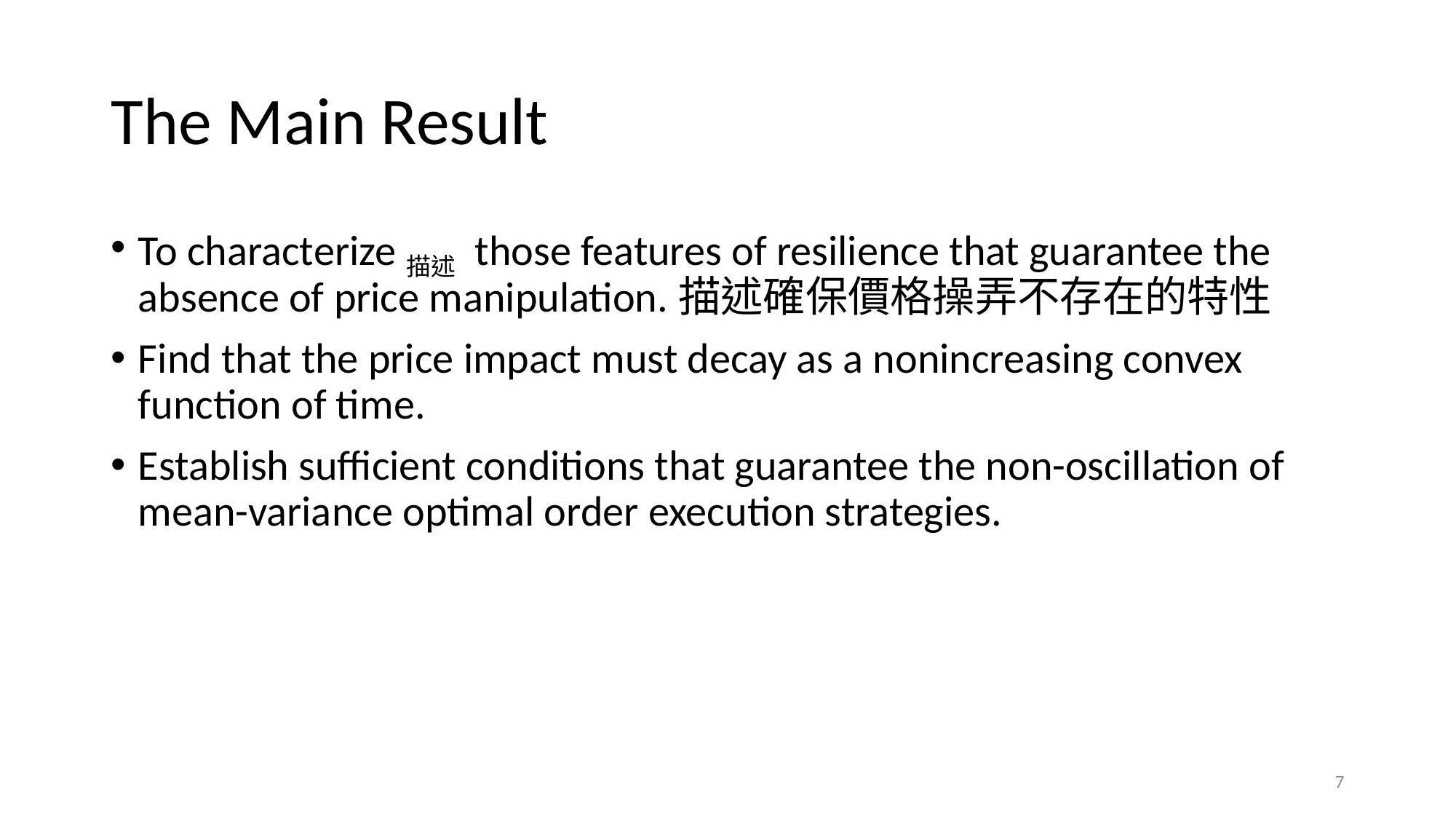

# The Main Result
To characterize描述 those features of resilience that guarantee the absence of price manipulation.描述確保價格操弄不存在的特性
Find that the price impact must decay as a nonincreasing convex function of time.
Establish sufficient conditions that guarantee the non-oscillation of mean-variance optimal order execution strategies.
7